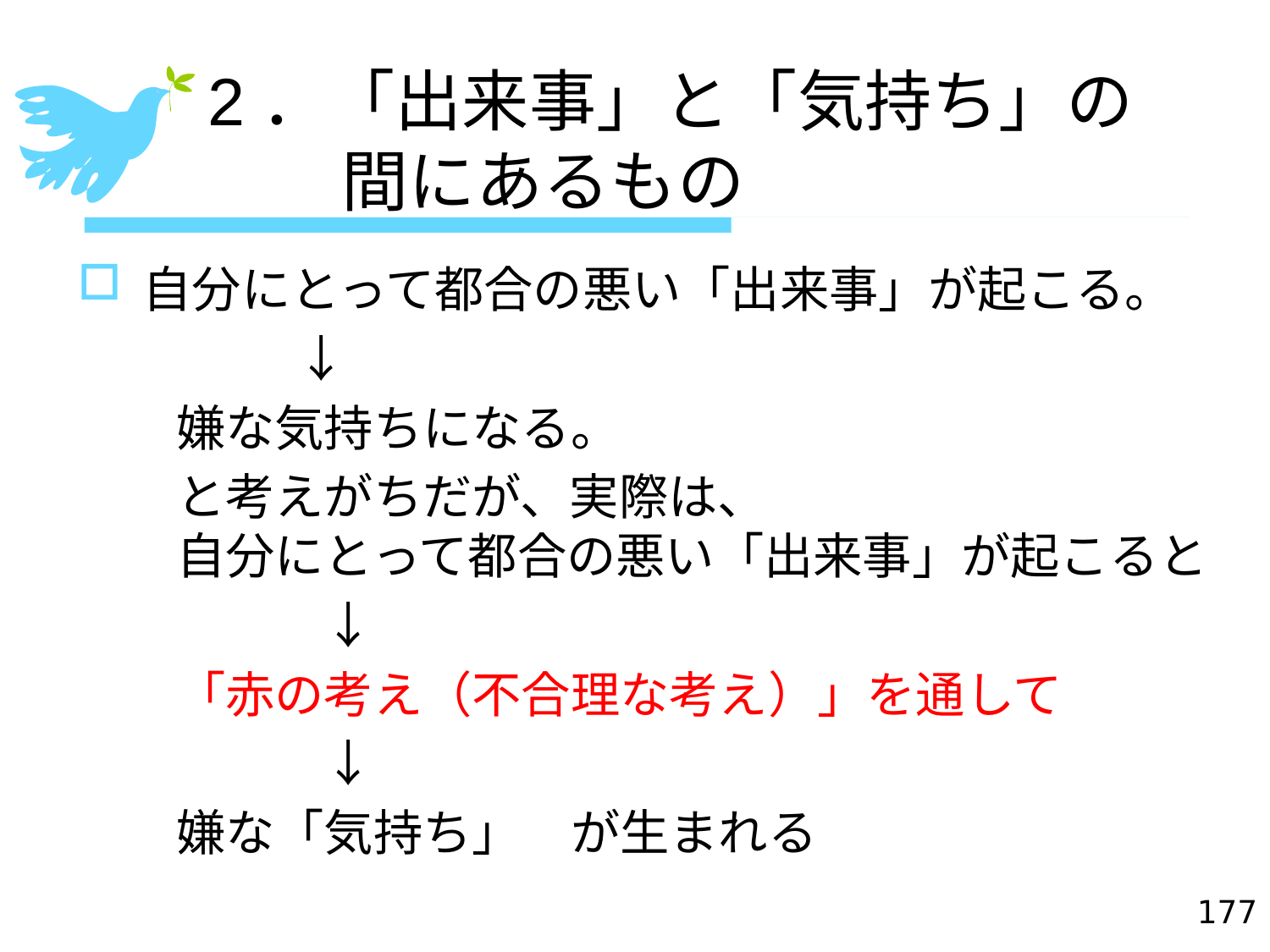

# 2．「出来事」と「気持ち」の 　　間にあるもの
自分にとって都合の悪い「出来事」が起こる。
　　 　　 ↓
　　嫌な気持ちになる。
　　と考えがちだが、実際は、
　　自分にとって都合の悪い「出来事」が起こると
　　　　　↓
　　「赤の考え（不合理な考え）」を通して
　　　　　↓
　　嫌な「気持ち」　が生まれる

177